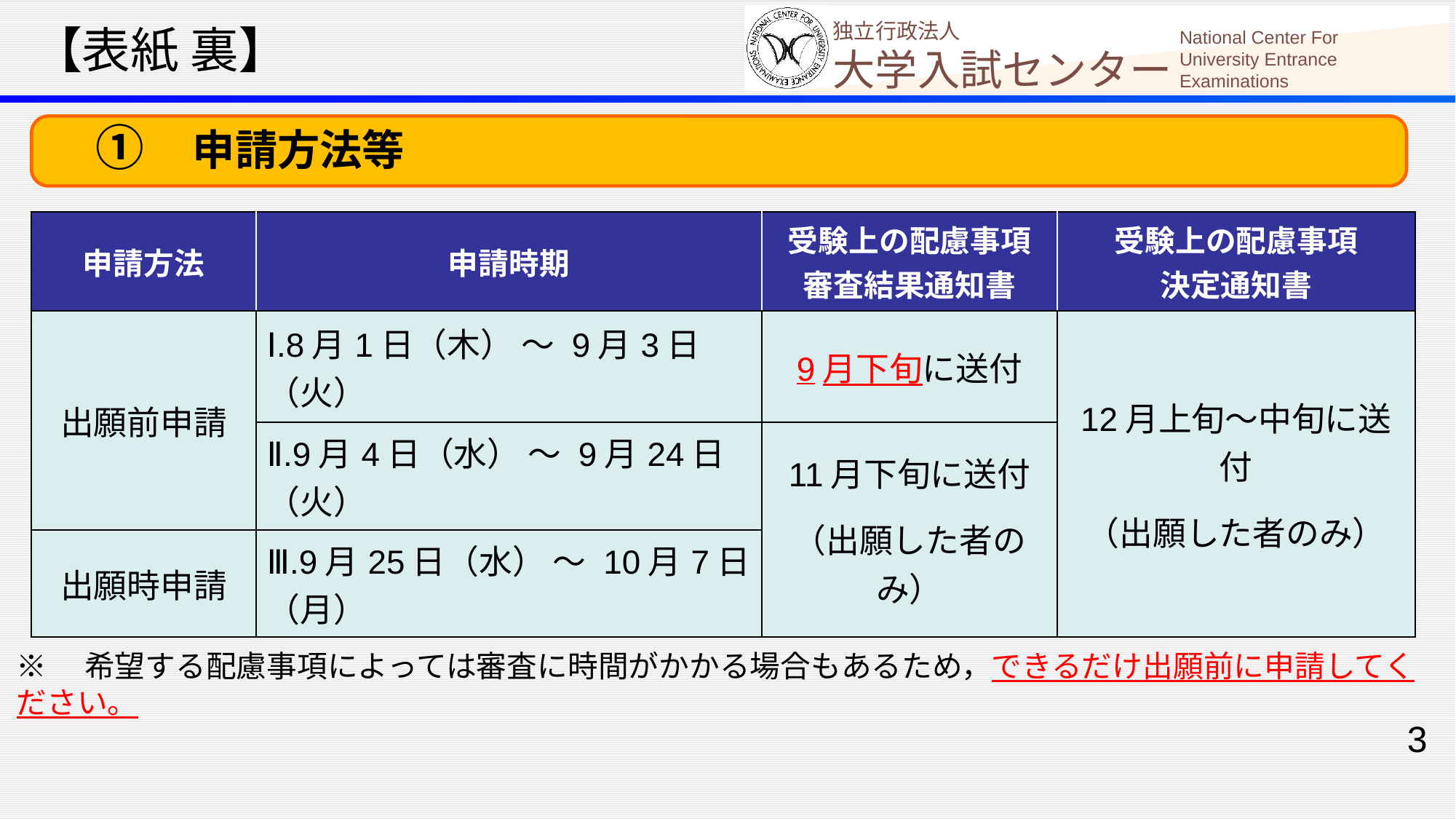

【表紙 裏】
　①　申請方法等
| 申請方法 | 申請時期 | 受験上の配慮事項 審査結果通知書 | 受験上の配慮事項 決定通知書 |
| --- | --- | --- | --- |
| 出願前申請 | Ⅰ.8月1日（木） ～ 9月3日（火） | 9月下旬に送付 | 12月上旬～中旬に送付 （出願した者のみ） |
|  | Ⅱ.9月4日（水） ～ 9月24日（火） | 11月下旬に送付 （出願した者のみ） |  |
| 出願時申請 | Ⅲ.9月25日（水） ～ 10月7日（月） |  |  |
※　希望する配慮事項によっては審査に時間がかかる場合もあるため，できるだけ出願前に申請してください。
3